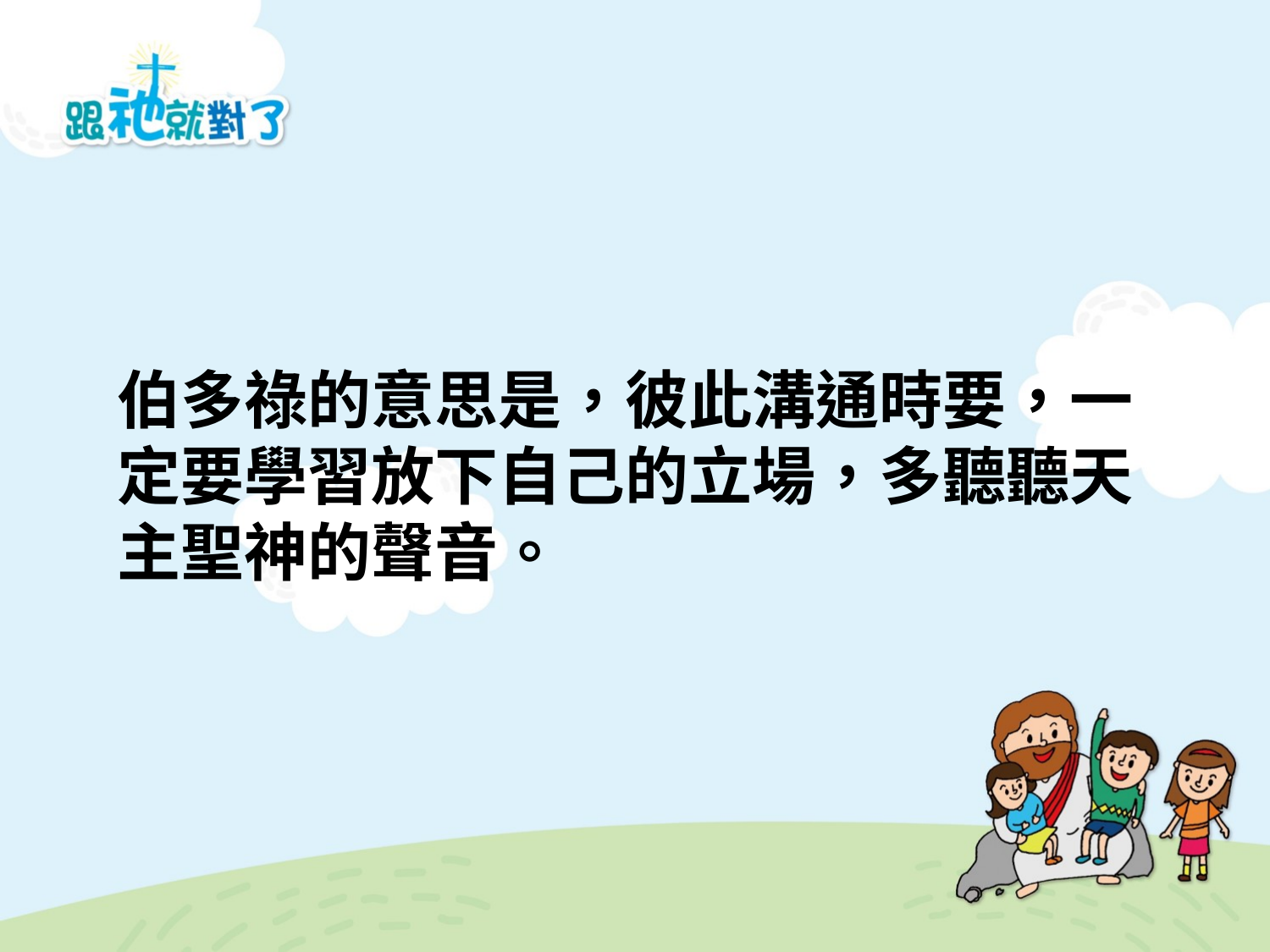

伯多祿的意思是，彼此溝通時要，一定要學習放下自己的立場，多聽聽天主聖神的聲音。